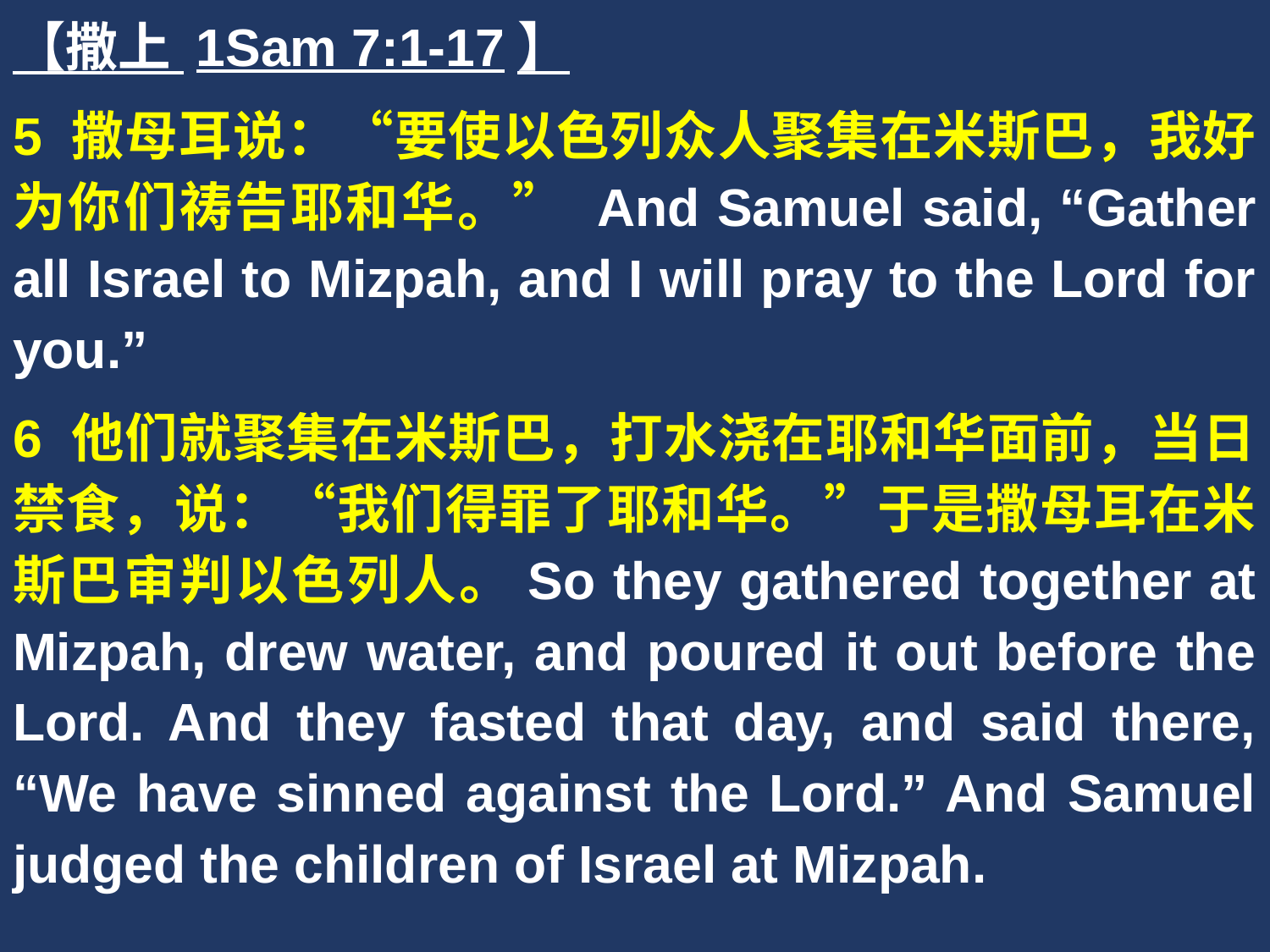

【撒上 1Sam 7:1-17】
5 撒母耳说：“要使以色列众人聚集在米斯巴，我好为你们祷告耶和华。” And Samuel said, “Gather all Israel to Mizpah, and I will pray to the Lord for you.”
6 他们就聚集在米斯巴，打水浇在耶和华面前，当日禁食，说：“我们得罪了耶和华。”于是撒母耳在米斯巴审判以色列人。So they gathered together at Mizpah, drew water, and poured it out before the Lord. And they fasted that day, and said there, “We have sinned against the Lord.” And Samuel judged the children of Israel at Mizpah.